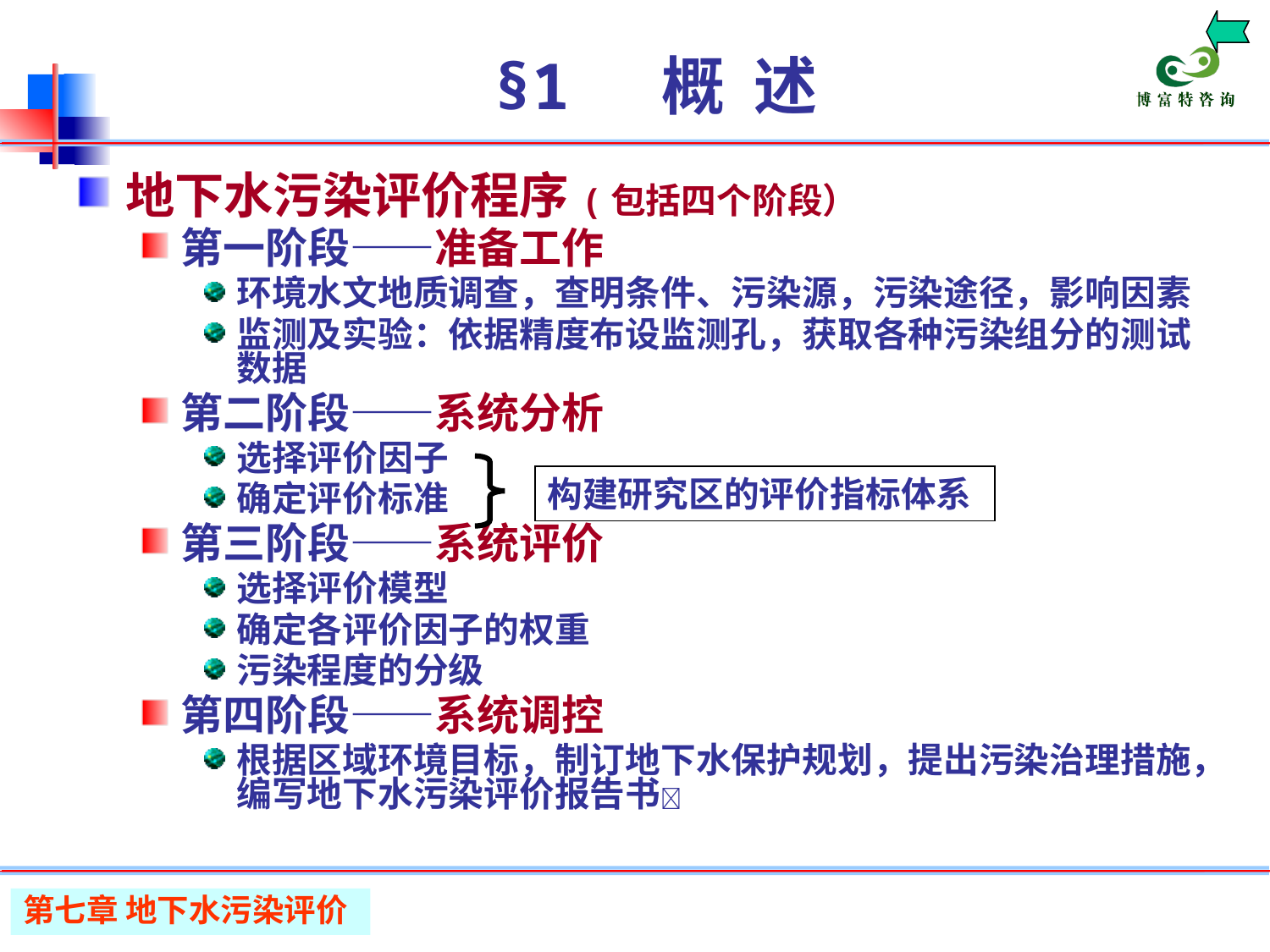

# §1  概  述
地下水污染评价程序(包括四个阶段）
第一阶段——准备工作
环境水文地质调查，查明条件、污染源，污染途径，影响因素
监测及实验：依据精度布设监测孔，获取各种污染组分的测试数据
第二阶段——系统分析
选择评价因子
确定评价标准
第三阶段——系统评价
选择评价模型
确定各评价因子的权重
污染程度的分级
第四阶段——系统调控
根据区域环境目标，制订地下水保护规划，提出污染治理措施，编写地下水污染评价报告书⊗

构建研究区的评价指标体系
第七章 地下水污染评价